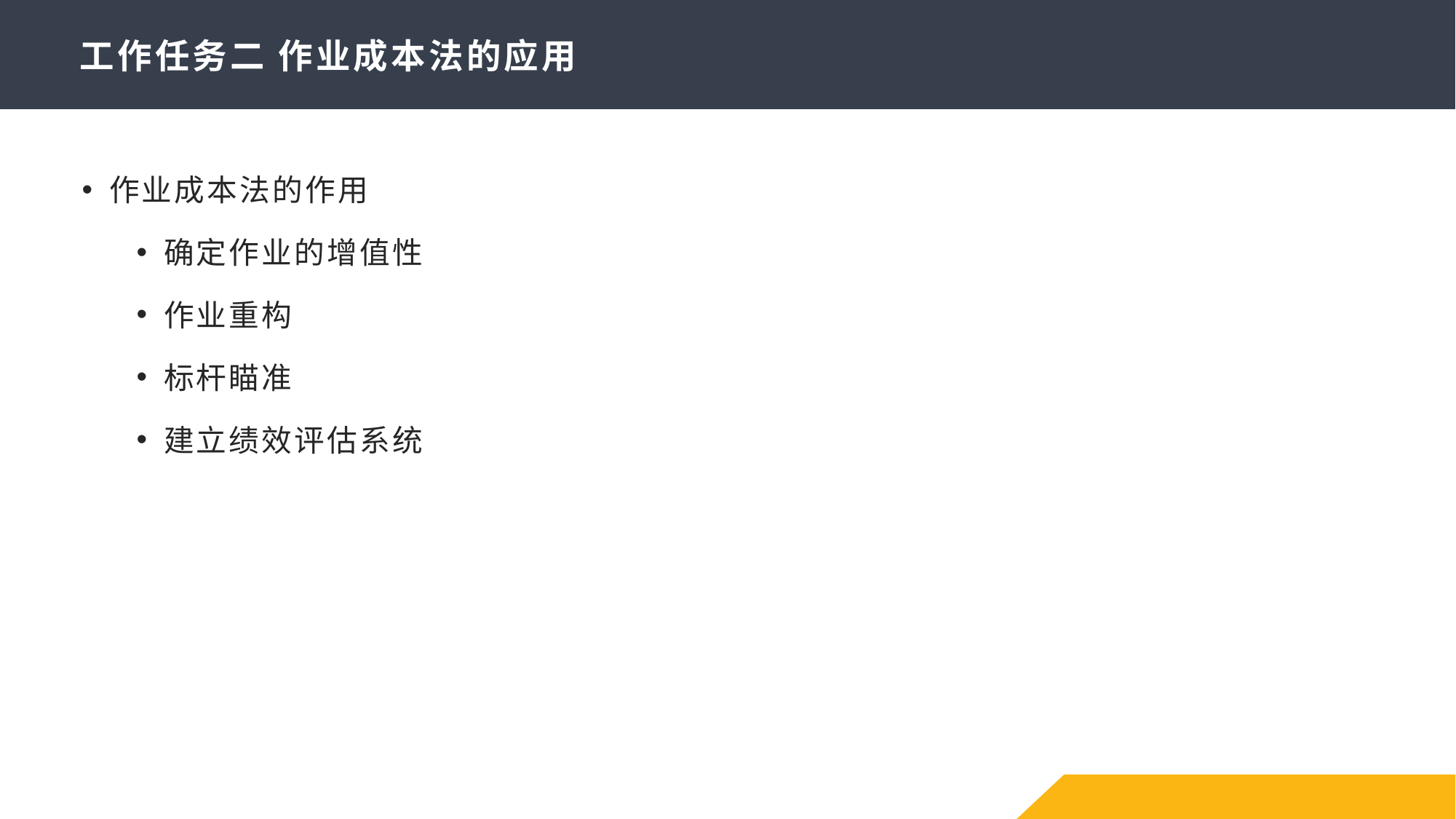

# 工作任务二 作业成本法的应用
作业成本法的作用
确定作业的增值性
作业重构
标杆瞄准
建立绩效评估系统